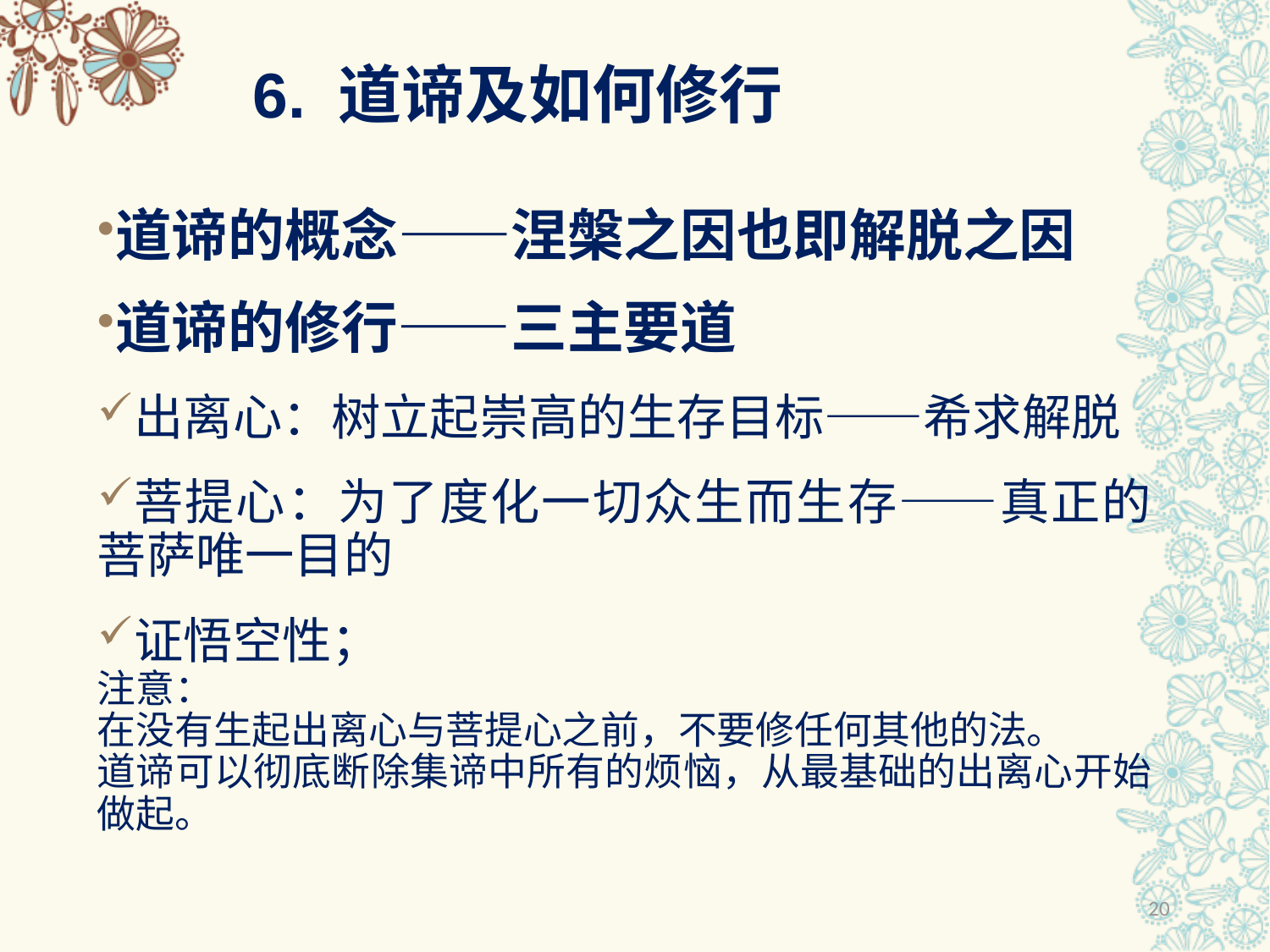

# 6. 道谛及如何修行
道谛的概念——涅槃之因也即解脱之因
道谛的修行——三主要道
出离心：树立起崇高的生存目标——希求解脱
菩提心：为了度化一切众生而生存——真正的菩萨唯一目的
证悟空性；
注意：
在没有生起出离心与菩提心之前，不要修任何其他的法。
道谛可以彻底断除集谛中所有的烦恼，从最基础的出离心开始做起。
20